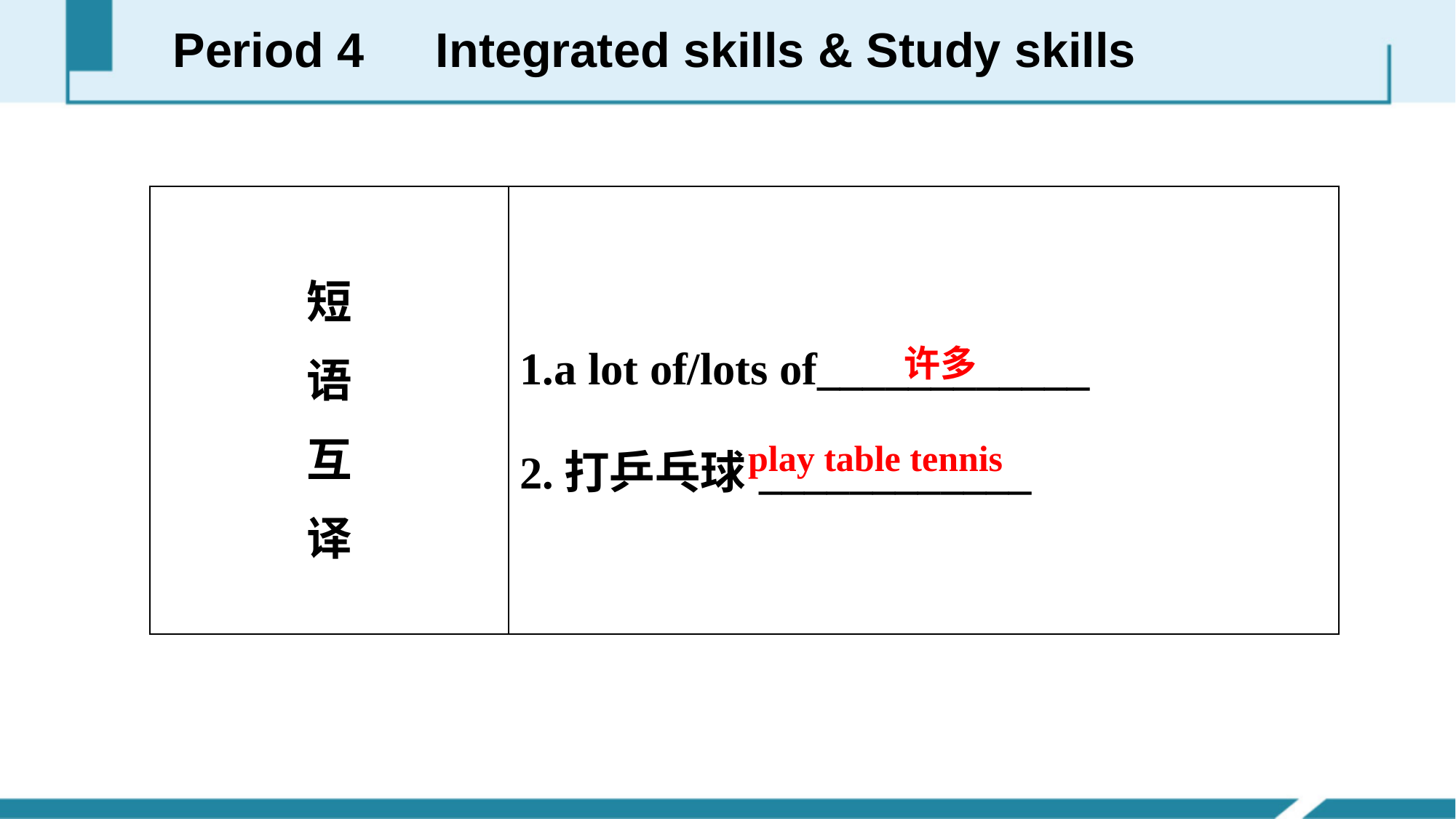

Period 4　Integrated skills & Study skills
| 短 语 互 译 | 1.a lot of/lots of\_\_\_\_\_\_\_\_\_\_\_\_ 2.打乒乓球\_\_\_\_\_\_\_\_\_\_\_\_ |
| --- | --- |
许多

play table tennis